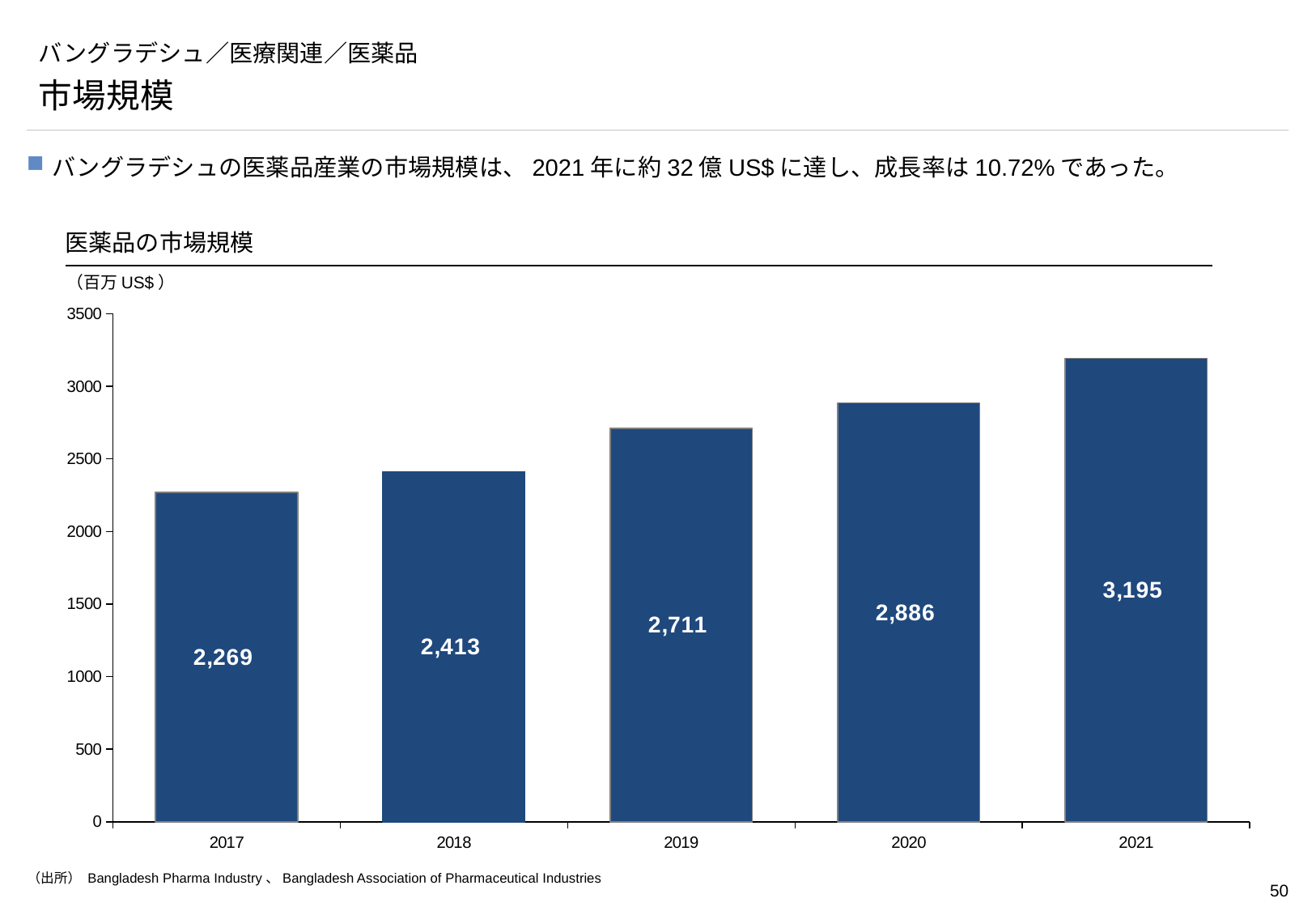

# バングラデシュ／医療関連／医薬品
市場規模
バングラデシュの医薬品産業の市場規模は、2021年に約32億US$に達し、成長率は10.72%であった。
医薬品の市場規模
（百万US$）

### Chart

| Category |  |
|---|---|
| 2017 | 2269.0 |
| 2018 | 2413.0 |
| 2019 | 2711.0 |
| 2020 | 2886.0 |
| 2021 | 3195.0 |
（出所） Bangladesh Pharma Industry、Bangladesh Association of Pharmaceutical Industries